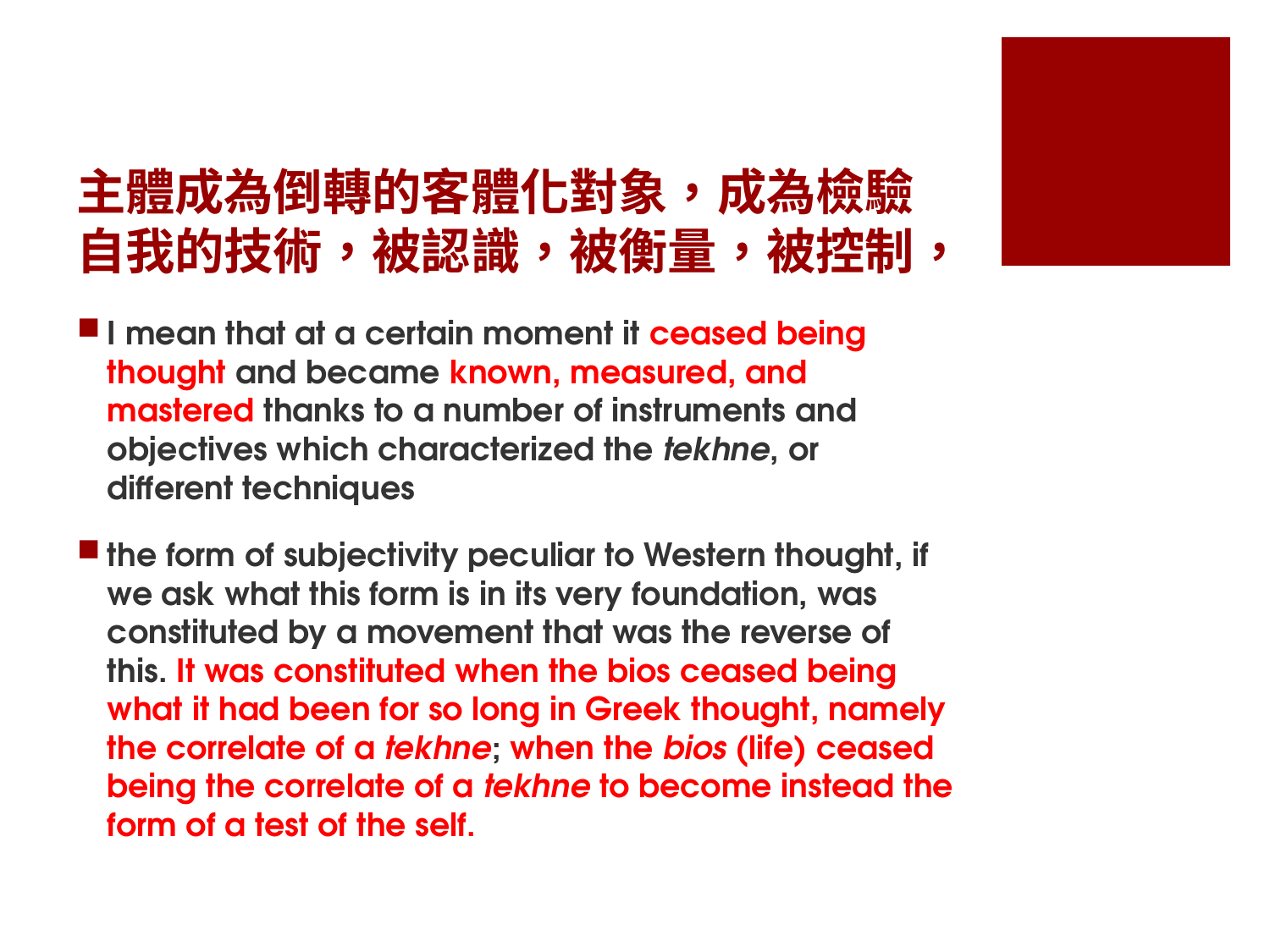

# 主體成為倒轉的客體化對象，成為檢驗自我的技術，被認識，被衡量，被控制，
I mean that at a certain moment it ceased being thought and became known, measured, and mastered thanks to a number of instruments and objectives which characterized the tekhne, or different techniques
the form of subjectivity peculiar to Western thought, if we ask what this form is in its very foundation, was constituted by a movement that was the reverse of this. It was constituted when the bios ceased being what it had been for so long in Greek thought, namely the correlate of a tekhne; when the bios (life) ceased being the correlate of a tekhne to become instead the form of a test of the self.